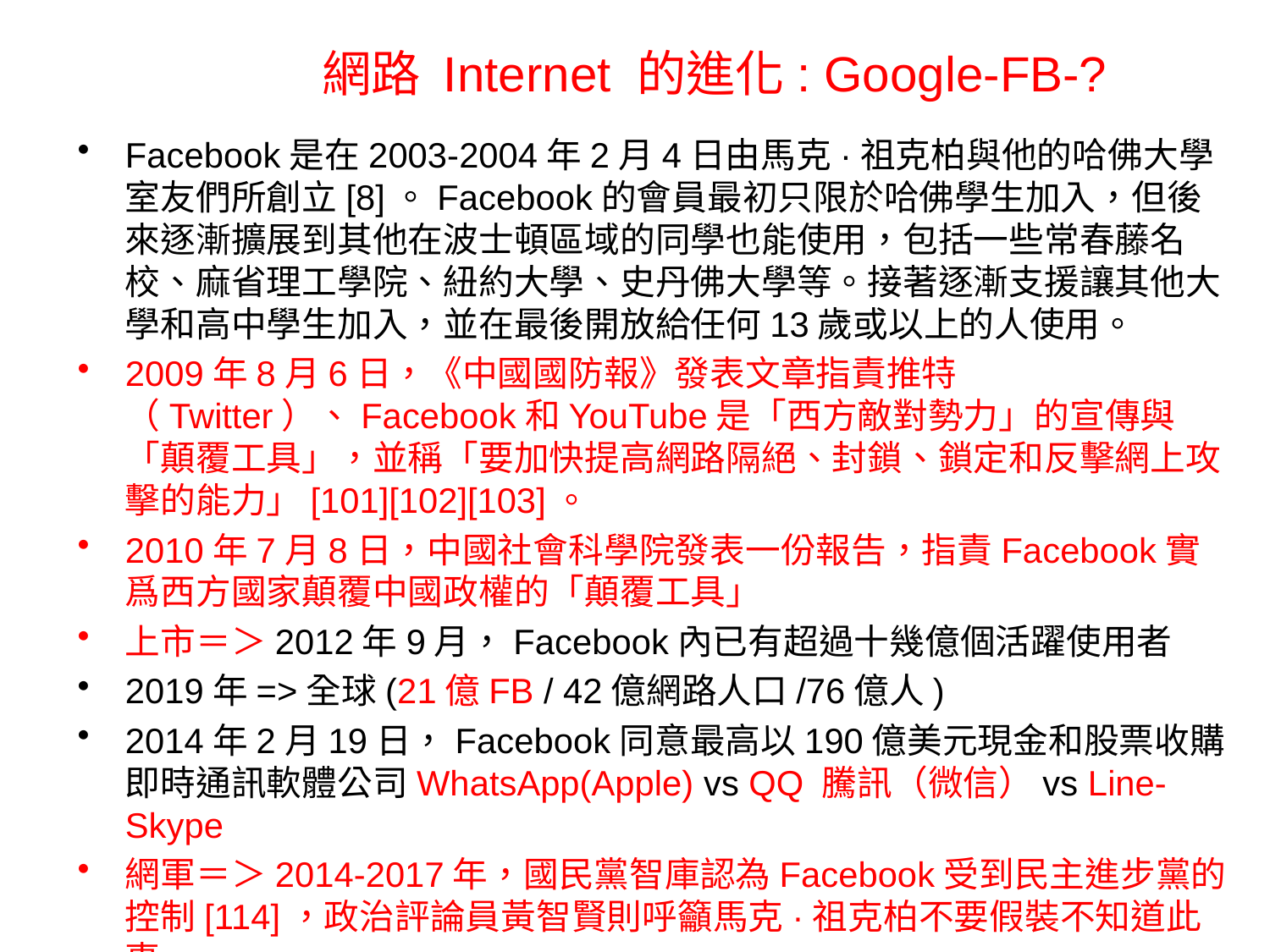

網路 Internet 的進化: Google-FB-?
# Facebook是在2003-2004年2月4日由馬克·祖克柏與他的哈佛大學室友們所創立[8]。Facebook的會員最初只限於哈佛學生加入，但後來逐漸擴展到其他在波士頓區域的同學也能使用，包括一些常春藤名校、麻省理工學院、紐約大學、史丹佛大學等。接著逐漸支援讓其他大學和高中學生加入，並在最後開放給任何13歲或以上的人使用。
2009年8月6日，《中國國防報》發表文章指責推特（Twitter）、Facebook和YouTube是「西方敵對勢力」的宣傳與「顛覆工具」，並稱「要加快提高網路隔絕、封鎖、鎖定和反擊網上攻擊的能力」[101][102][103]。
2010年7月8日，中國社會科學院發表一份報告，指責Facebook實爲西方國家顛覆中國政權的「顛覆工具」
上市＝＞2012年9月，Facebook內已有超過十幾億個活躍使用者
2019年=>全球(21億FB / 42億網路人口/76億人)
2014年2月19日，Facebook同意最高以190億美元現金和股票收購即時通訊軟體公司WhatsApp(Apple) vs QQ 騰訊（微信）vs Line-Skype
網軍＝＞2014-2017年，國民黨智庫認為Facebook受到民主進步黨的控制[114]，政治評論員黃智賢則呼籲馬克·祖克柏不要假裝不知道此事